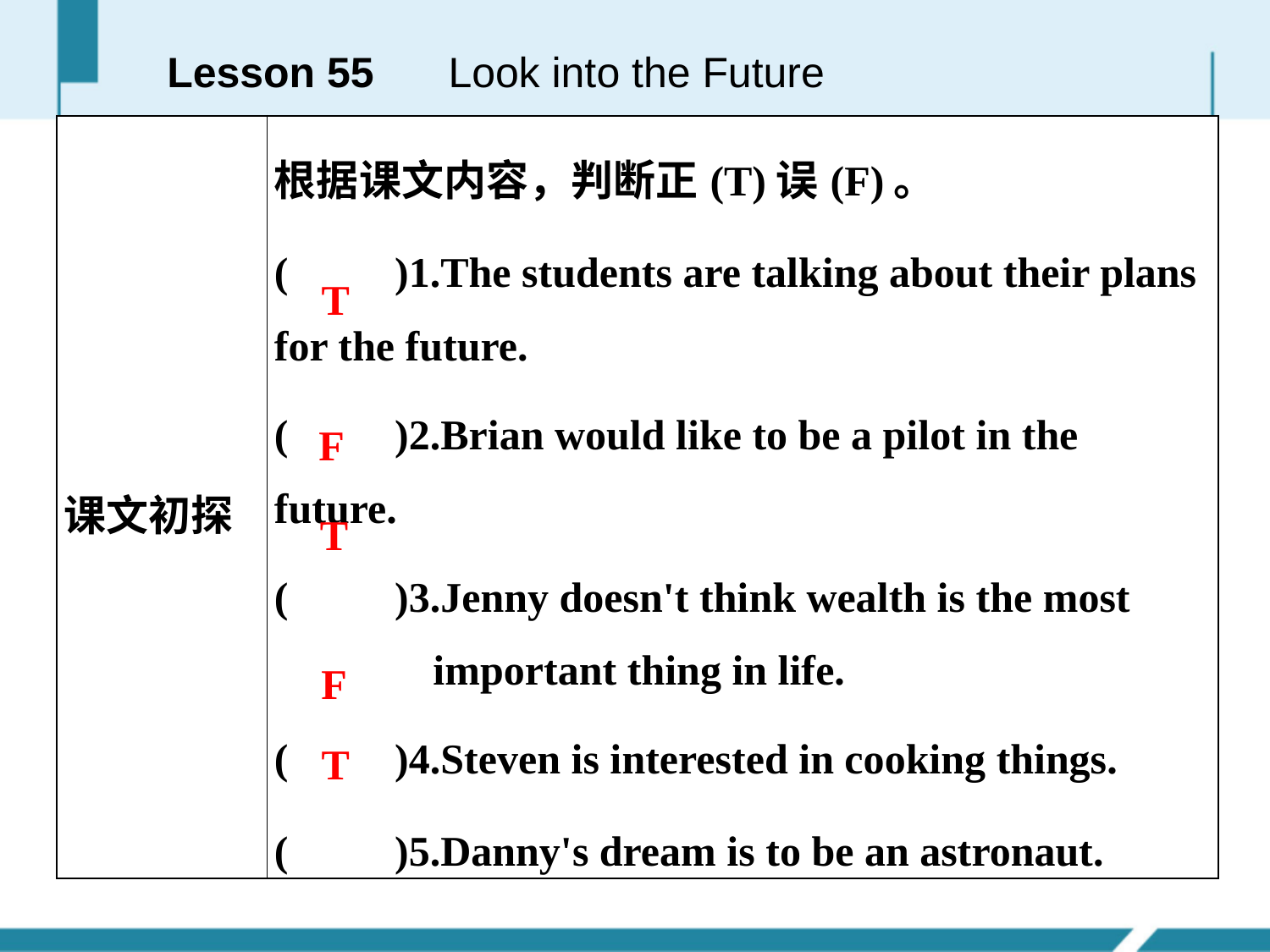

Lesson 55 　Look into the Future
| 课文初探 | 根据课文内容，判断正(T)误(F)。 (　　)1.The students are talking about their plans for the future. (　　)2.Brian would like to be a pilot in the future. (　　)3.Jenny doesn't think wealth is the most important thing in life. (　　)4.Steven is interested in cooking things. (　　)5.Danny's dream is to be an astronaut. |
| --- | --- |
T
F
T
F
T